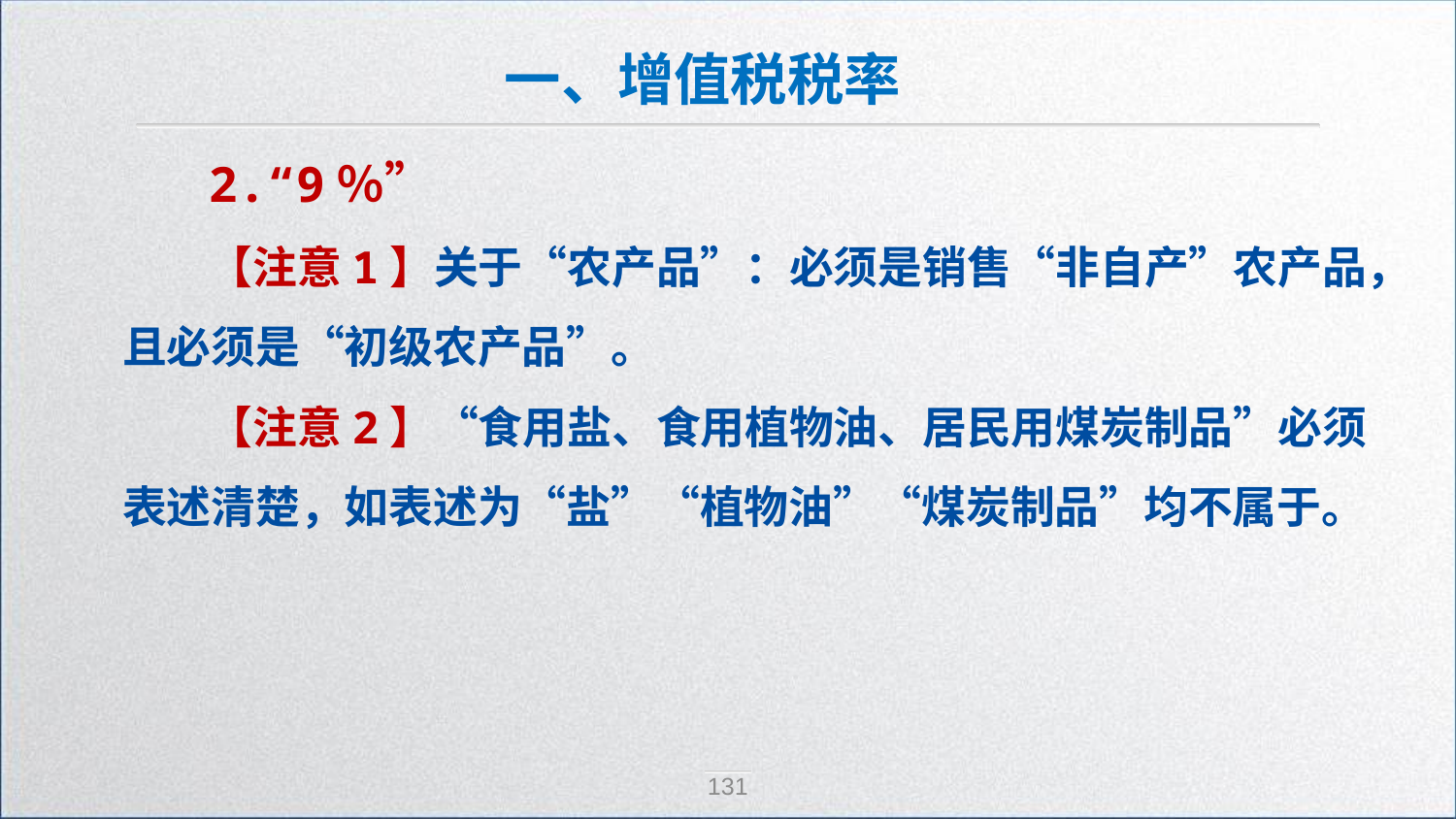

一、增值税税率
2.“9％”
【注意1】关于“农产品”：必须是销售“非自产”农产品，且必须是“初级农产品”。
【注意2】“食用盐、食用植物油、居民用煤炭制品”必须表述清楚，如表述为“盐”“植物油”“煤炭制品”均不属于。
131